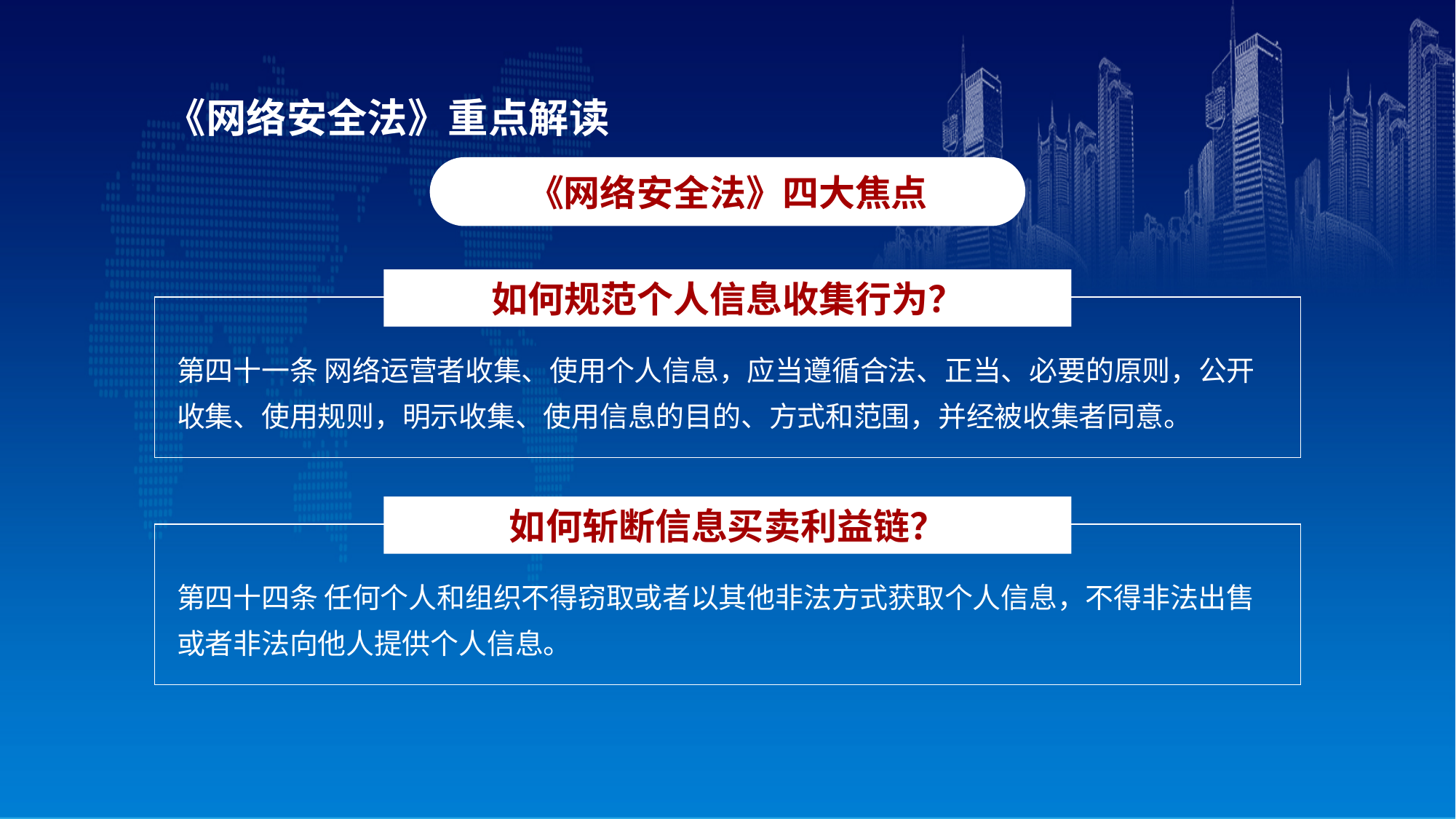

《网络安全法》重点解读
《网络安全法》四大焦点
如何规范个人信息收集行为？

第四十一条 网络运营者收集、使用个人信息，应当遵循合法、正当、必要的原则，公开收集、使用规则，明示收集、使用信息的目的、方式和范围，并经被收集者同意。
如何斩断信息买卖利益链？

第四十四条 任何个人和组织不得窃取或者以其他非法方式获取个人信息，不得非法出售或者非法向他人提供个人信息。